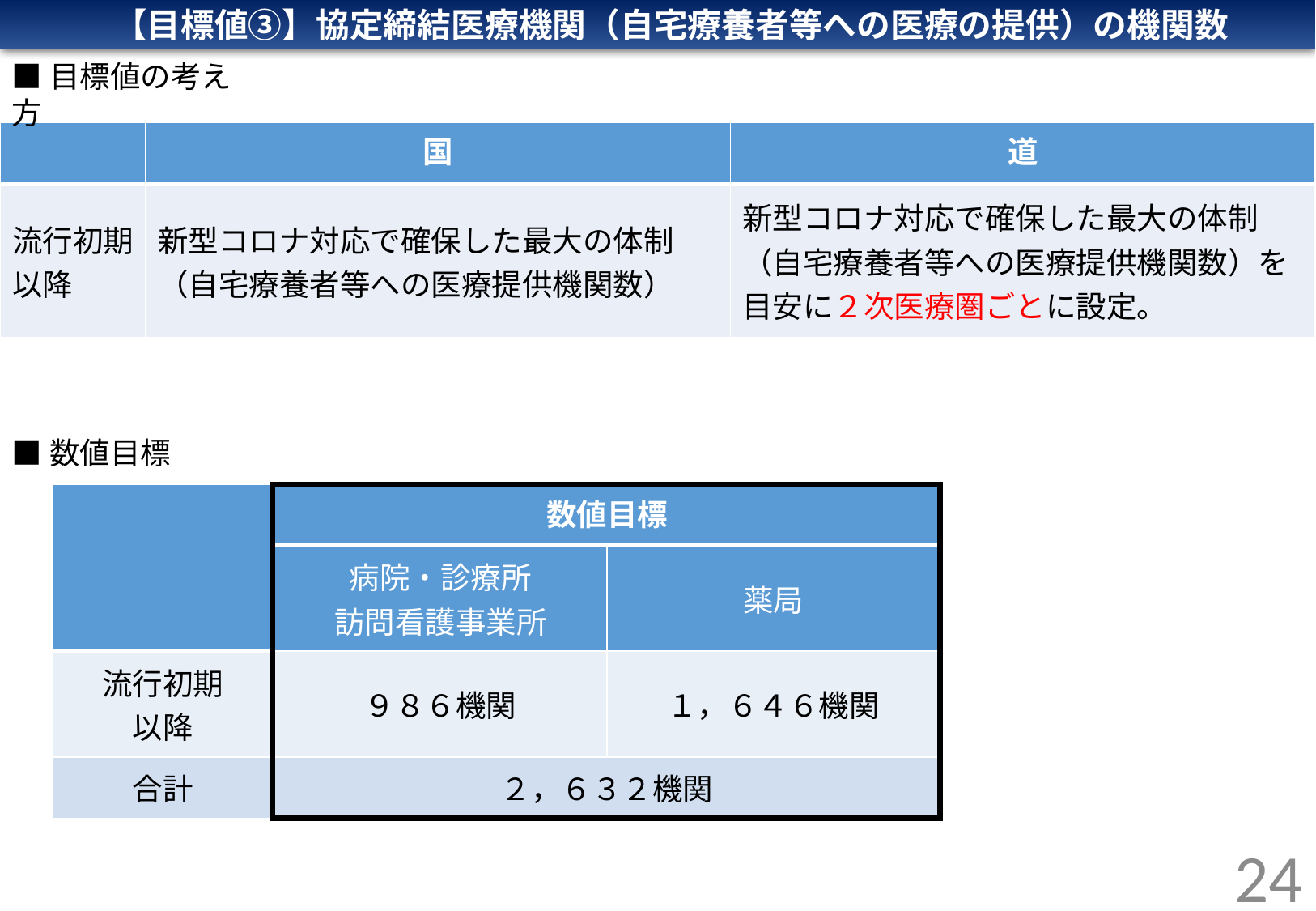

【目標値③】協定締結医療機関（自宅療養者等への医療の提供）の機関数
■目標値の考え方
|  | 国 | 道 |
| --- | --- | --- |
| 流行初期以降 | 新型コロナ対応で確保した最大の体制（自宅療養者等への医療提供機関数） | 新型コロナ対応で確保した最大の体制（自宅療養者等への医療提供機関数）を目安に２次医療圏ごとに設定。 |
■数値目標
|  | 数値目標 |  |
| --- | --- | --- |
|  | 病院・診療所 訪問看護事業所 | 薬局 |
| 流行初期 以降 | ９８６機関 | １，６４６機関 |
| 合計 | ２，６３２機関 |  |

24